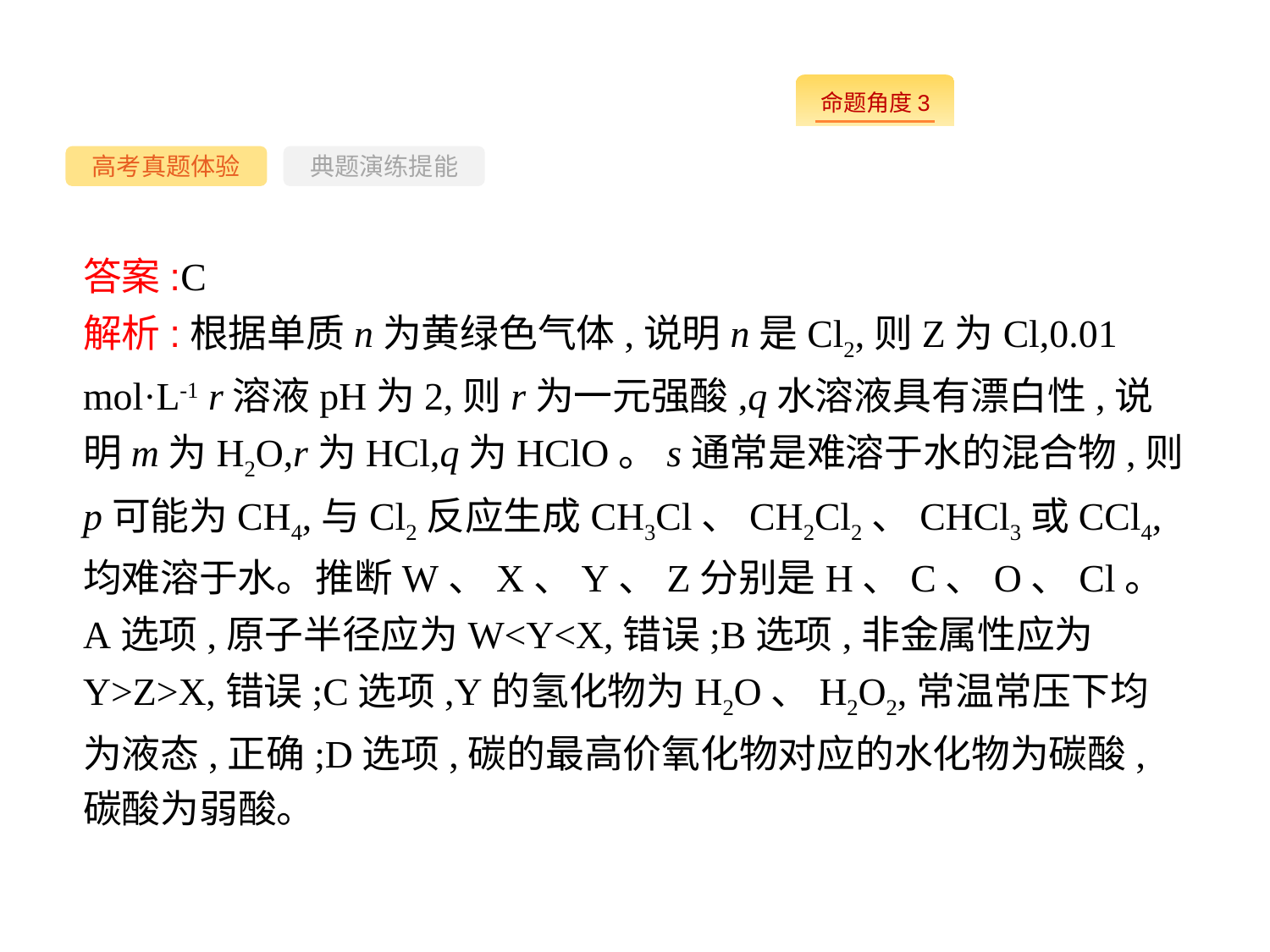

-82-
高考真题体验
典题演练提能
答案:C
解析:根据单质n为黄绿色气体,说明n是Cl2,则Z为Cl,0.01 mol·L-1 r溶液pH为2,则r为一元强酸,q水溶液具有漂白性,说明m为H2O,r为HCl,q为HClO。s通常是难溶于水的混合物,则p可能为CH4,与Cl2反应生成CH3Cl、CH2Cl2、CHCl3或CCl4,均难溶于水。推断W、X、Y、Z分别是H、C、O、Cl。A选项,原子半径应为W<Y<X,错误;B选项,非金属性应为Y>Z>X,错误;C选项,Y的氢化物为H2O、H2O2,常温常压下均为液态,正确;D选项,碳的最高价氧化物对应的水化物为碳酸,碳酸为弱酸。